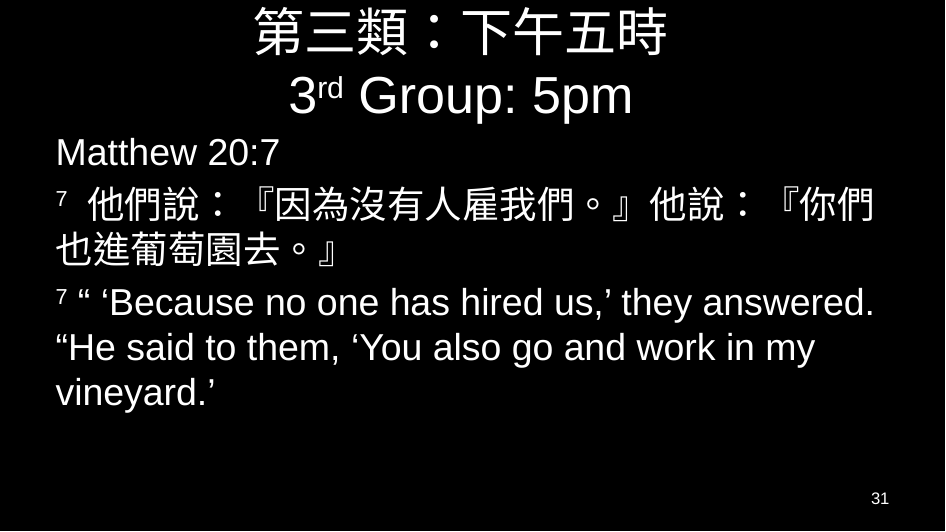

# 第三類：下午五時 3rd Group: 5pm
Matthew 20:7
7 他們說：『因為沒有人雇我們。』他說：『你們也進葡萄園去。』
7 “ ‘Because no one has hired us,’ they answered. “He said to them, ‘You also go and work in my vineyard.’

31